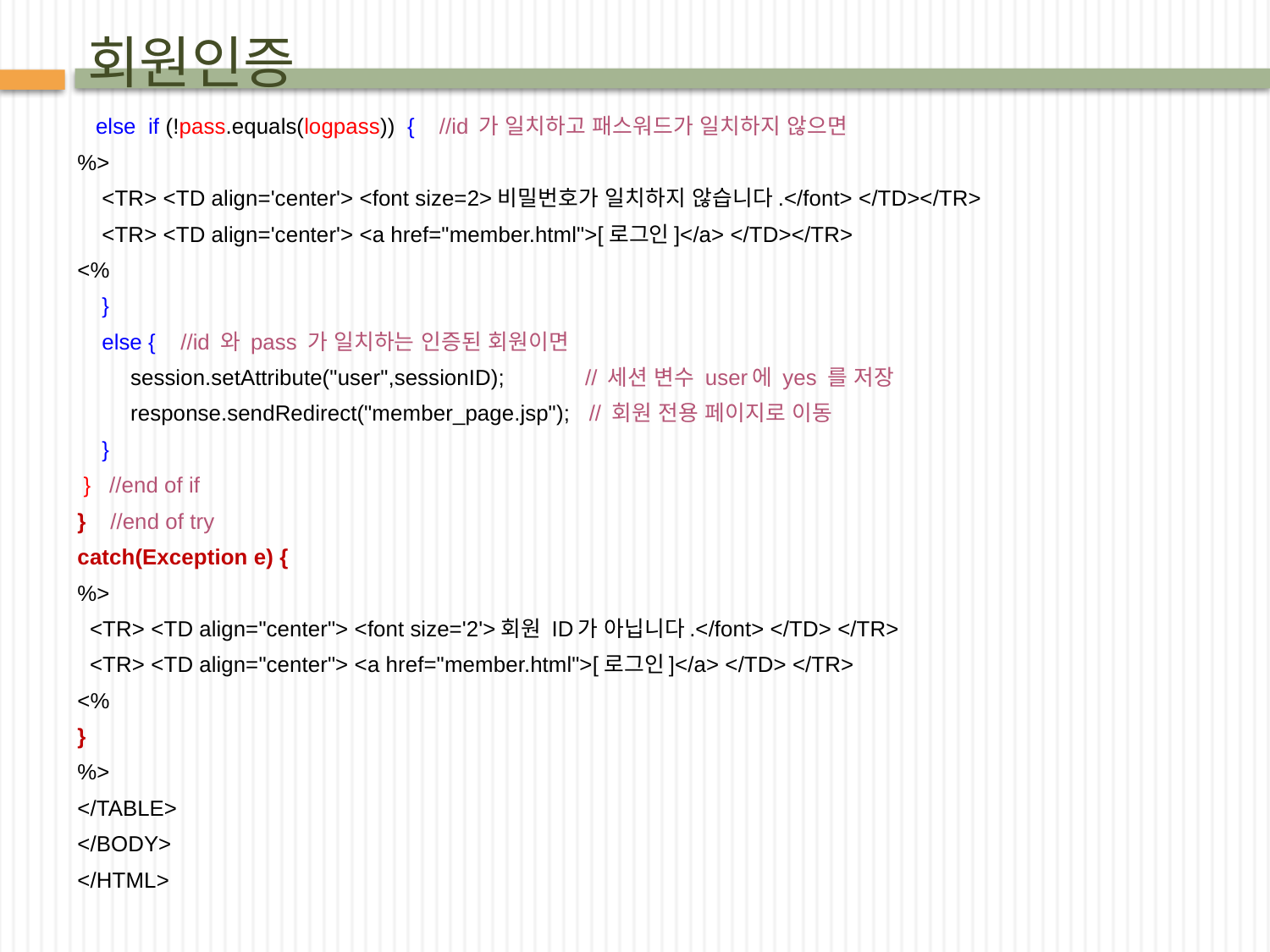

# 회원인증
   else  if (!pass.equals(logpass))  {    //id 가 일치하고 패스워드가 일치하지 않으면
%>
    <TR> <TD align='center'> <font size=2>비밀번호가 일치하지 않습니다.</font> </TD></TR>
    <TR> <TD align='center'> <a href="member.html">[로그인]</a> </TD></TR>
<%
    }
    else {    //id 와 pass 가 일치하는 인증된 회원이면
	  session.setAttribute("user",sessionID);             // 세션 변수 user에 yes 를 저장
	  response.sendRedirect("member_page.jsp");   // 회원 전용 페이지로 이동
    }
 }   //end of if
}    //end of try
catch(Exception e) {
%>
  <TR> <TD align="center"> <font size='2'>회원 ID가 아닙니다.</font> </TD> </TR>
  <TR> <TD align="center"> <a href="member.html">[로그인]</a> </TD> </TR>
<%
}
%>
</TABLE>
</BODY>
</HTML>